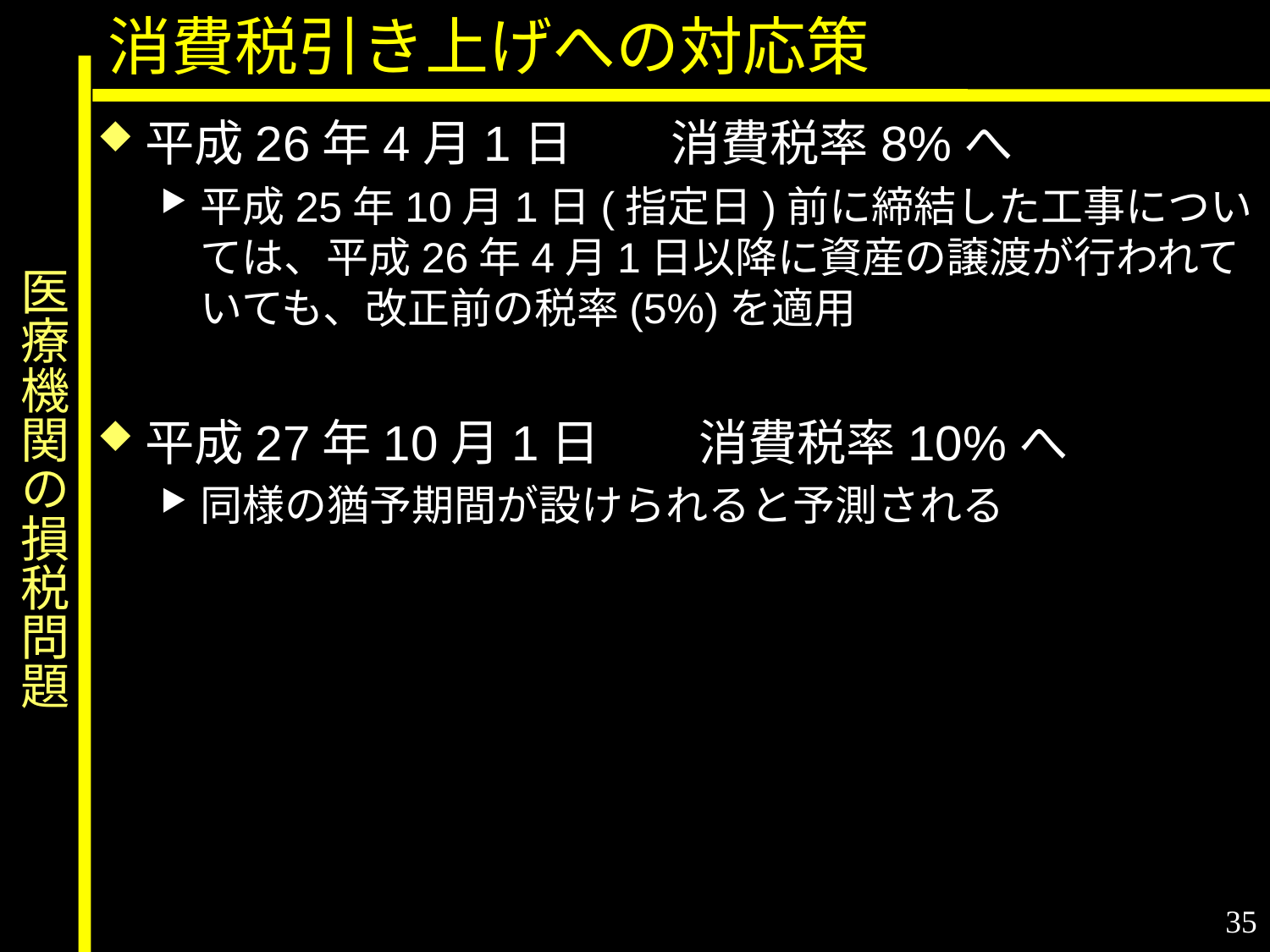

消費税引き上げへの対応策

平成26年4月1日　　消費税率8%へ
平成25年10月1日(指定日)前に締結した工事については、平成26年4月1日以降に資産の譲渡が行われていても、改正前の税率(5%)を適用

平成27年10月1日　　消費税率10%へ
同様の猶予期間が設けられると予測される
# 医療機関の損税問題
35